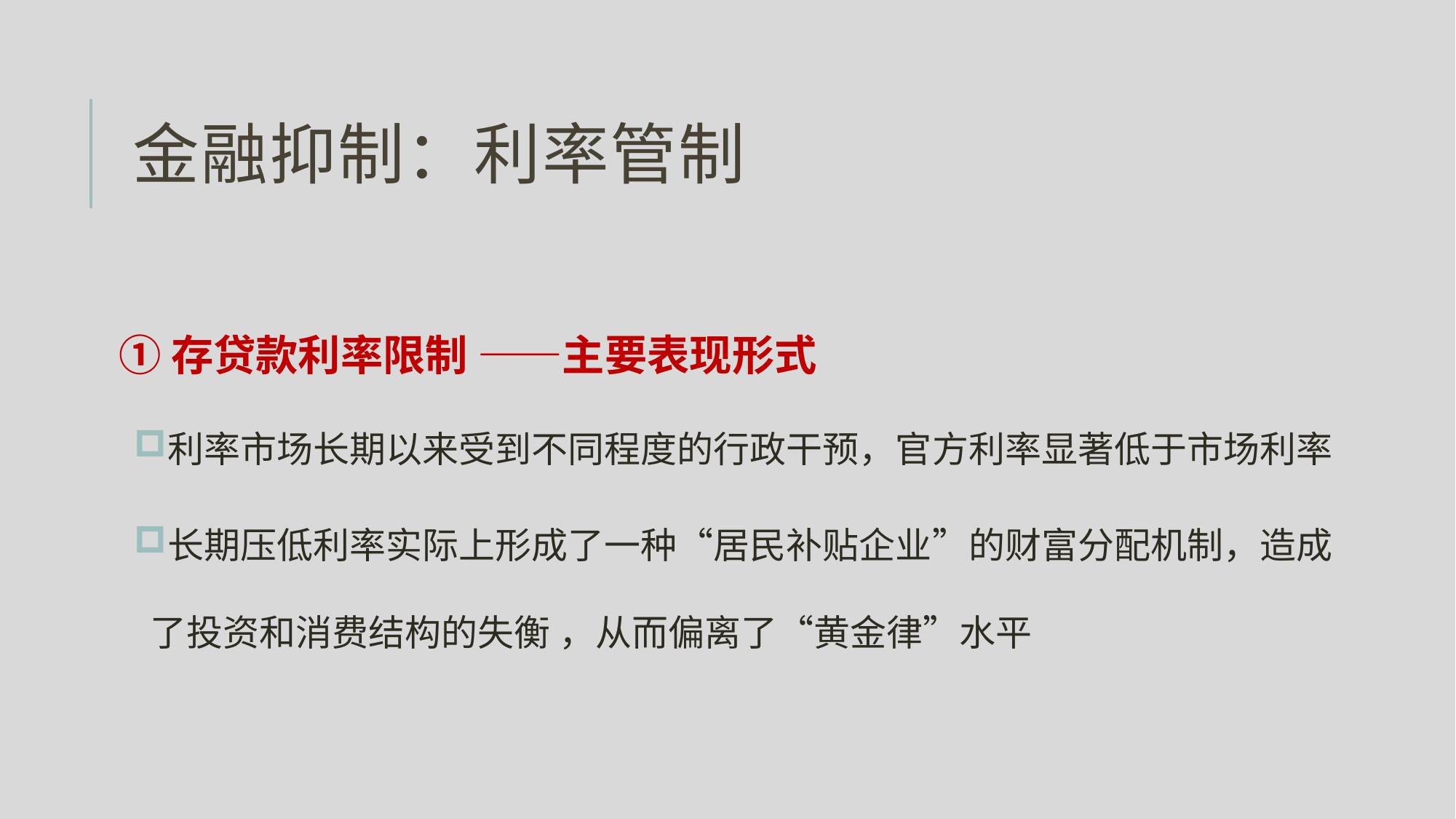

# 金融抑制：利率管制
①存贷款利率限制 ——主要表现形式
利率市场长期以来受到不同程度的行政干预，官方利率显著低于市场利率
长期压低利率实际上形成了一种“居民补贴企业”的财富分配机制，造成了投资和消费结构的失衡 ，从而偏离了“黄金律”水平